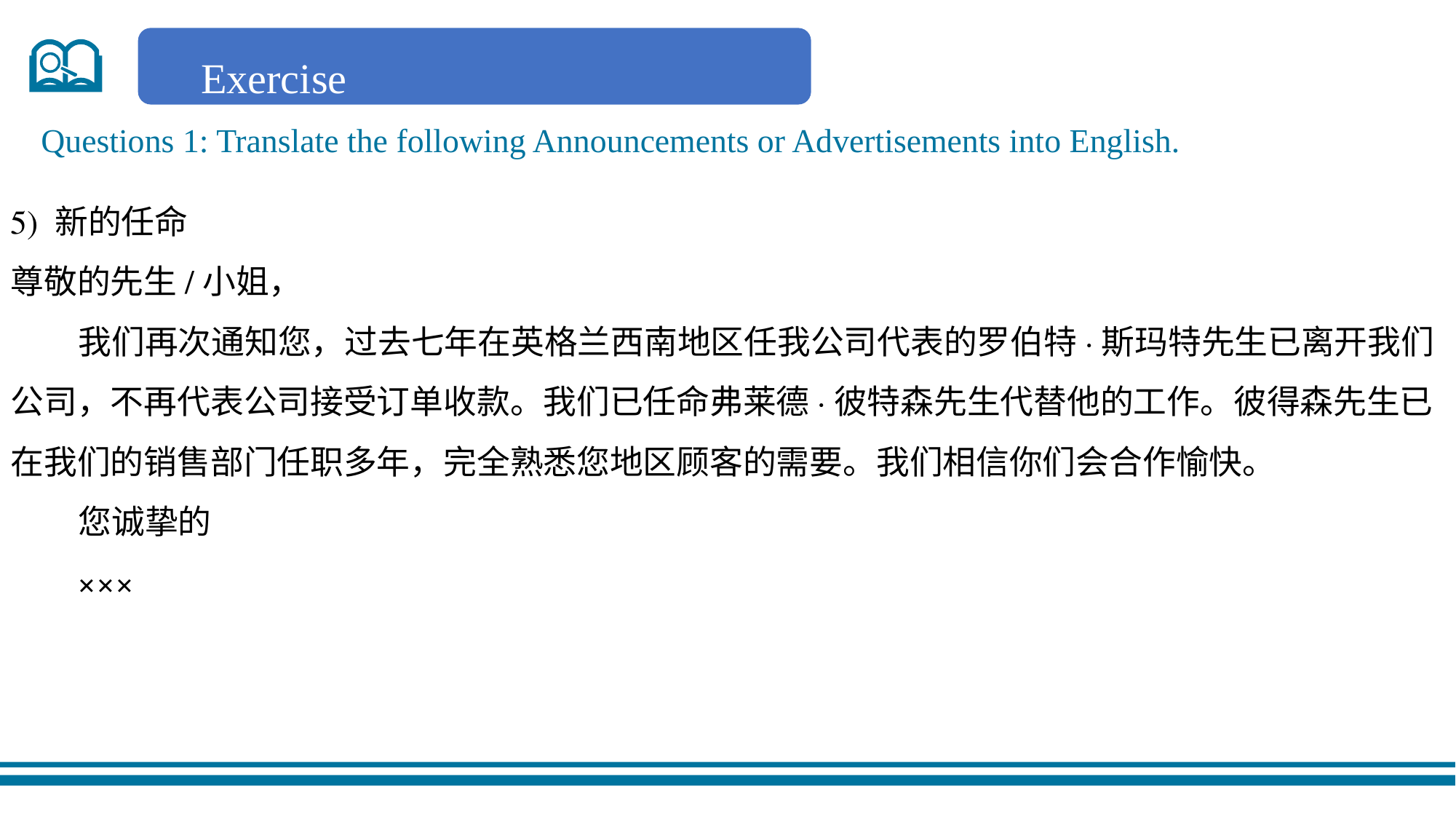

Exercise
Questions 1: Translate the following Announcements or Advertisements into English.
5) 新的任命
尊敬的先生/小姐，
        我们再次通知您，过去七年在英格兰西南地区任我公司代表的罗伯特·斯玛特先生已离开我们公司，不再代表公司接受订单收款。我们已任命弗莱德·彼特森先生代替他的工作。彼得森先生已在我们的销售部门任职多年，完全熟悉您地区顾客的需要。我们相信你们会合作愉快。
        您诚挚的
        ×××